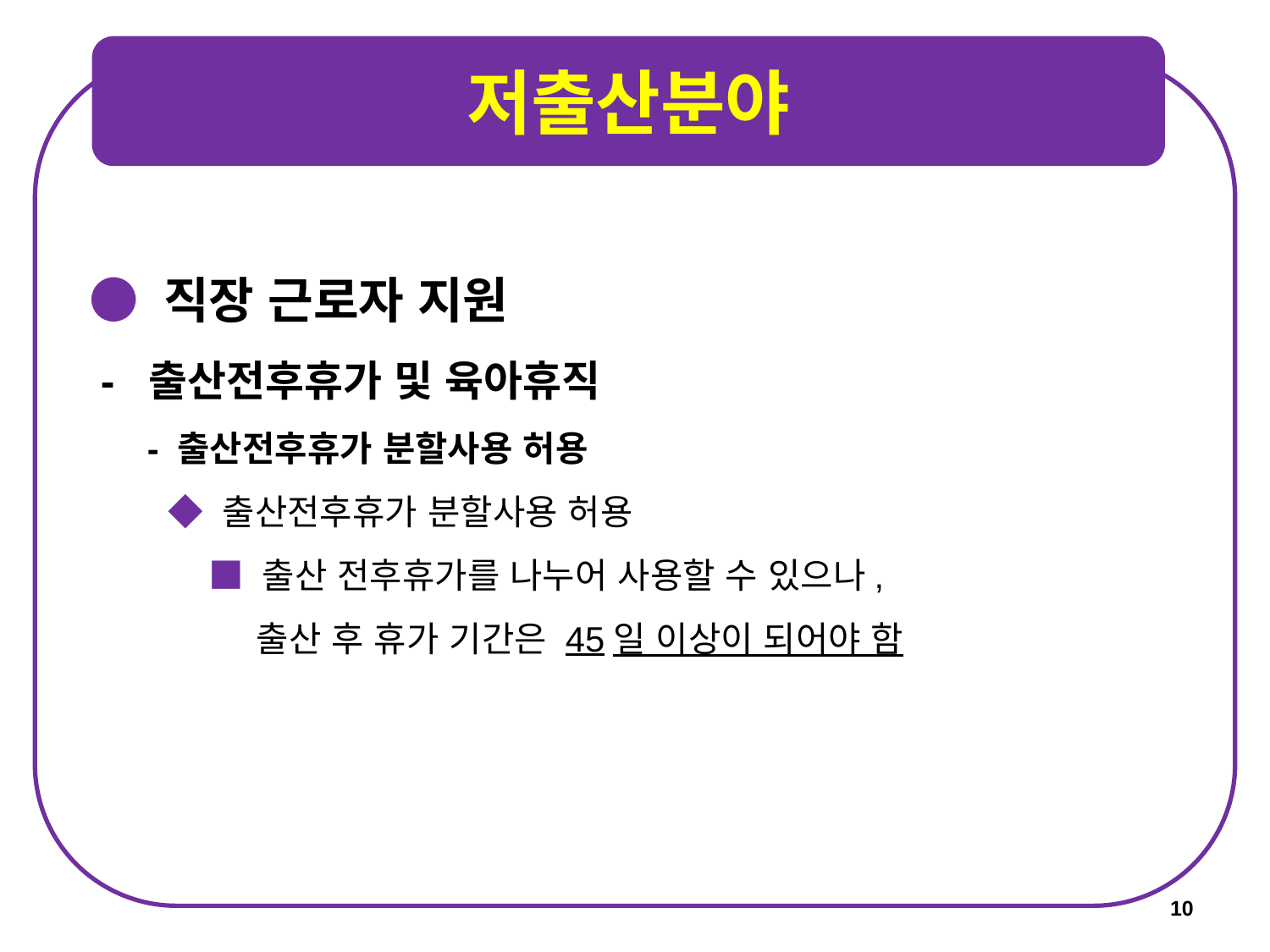

저출산분야
● 직장 근로자 지원
 -  출산전후휴가 및 육아휴직
      - 출산전후휴가 분할사용 허용
        ◆ 출산전후휴가 분할사용 허용
            ■ 출산 전후휴가를 나누어 사용할 수 있으나,
                출산 후 휴가 기간은 45일 이상이 되어야 함

10